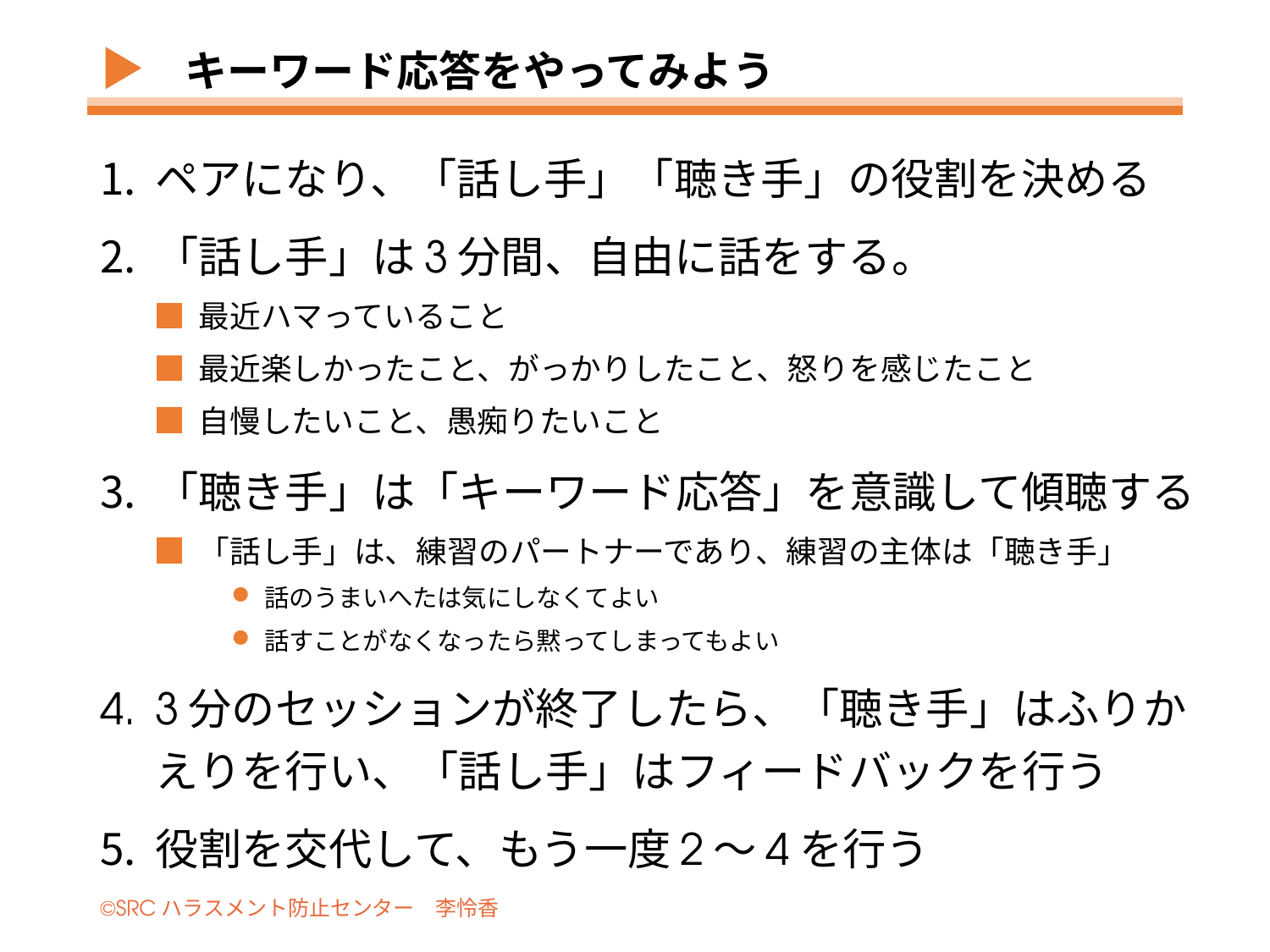

# キーワード応答をやってみよう
ペアになり、「話し手」「聴き手」の役割を決める
「話し手」は3分間、自由に話をする。
最近ハマっていること
最近楽しかったこと、がっかりしたこと、怒りを感じたこと
自慢したいこと、愚痴りたいこと
「聴き手」は「キーワード応答」を意識して傾聴する
「話し手」は、練習のパートナーであり、練習の主体は「聴き手」
話のうまいへたは気にしなくてよい
話すことがなくなったら黙ってしまってもよい
3分のセッションが終了したら、「聴き手」はふりかえりを行い、「話し手」はフィードバックを行う
役割を交代して、もう一度2～4を行う
©SRCハラスメント防止センター　李怜香